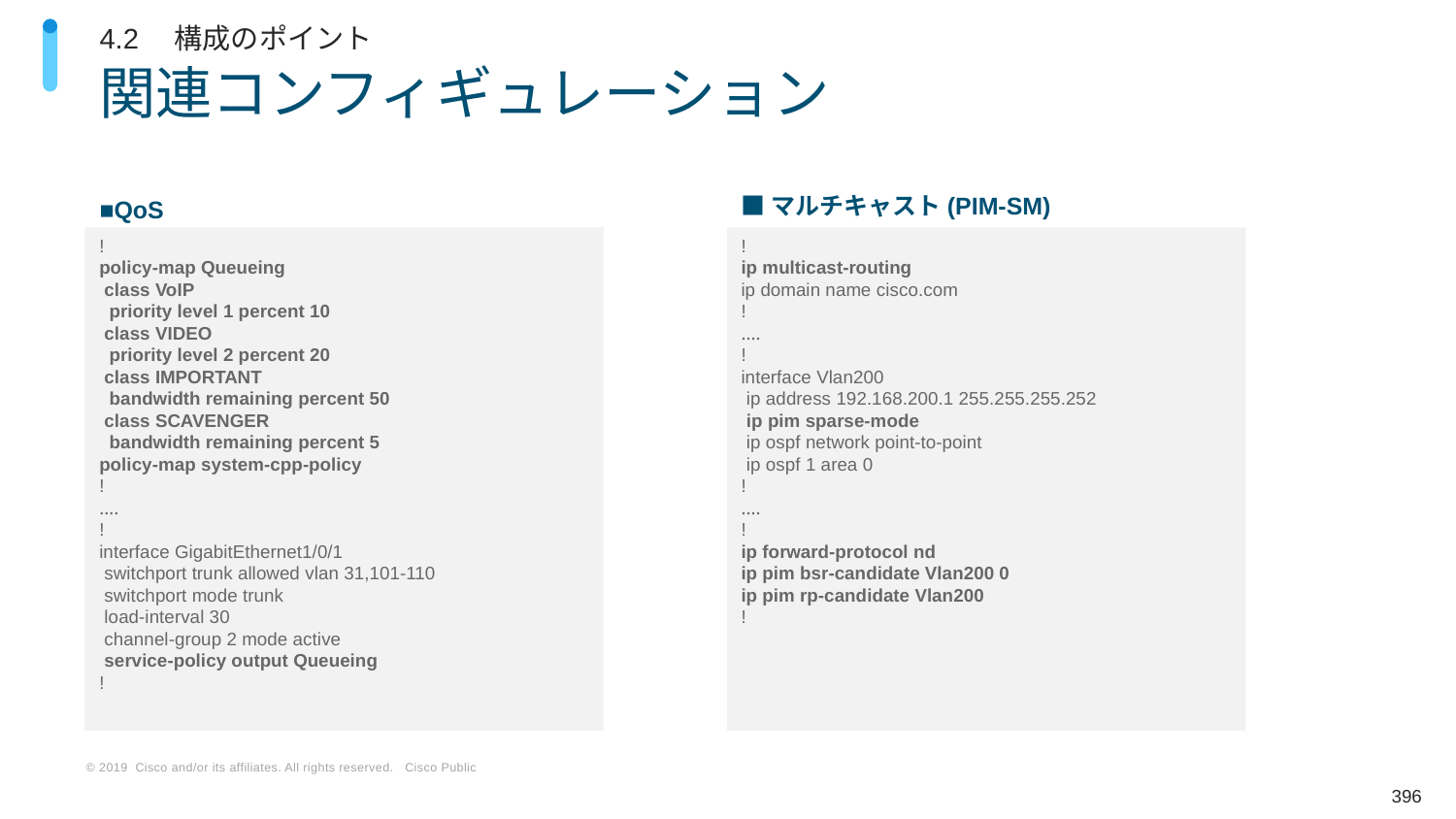

4.2　構成のポイント
# 関連コンフィギュレーション
■マルチキャスト(PIM-SM)
■QoS
!
policy-map Queueing
 class VoIP
  priority level 1 percent 10
 class VIDEO
  priority level 2 percent 20
 class IMPORTANT
  bandwidth remaining percent 50
 class SCAVENGER
  bandwidth remaining percent 5
policy-map system-cpp-policy
!
‥‥
!
interface GigabitEthernet1/0/1
 switchport trunk allowed vlan 31,101-110
 switchport mode trunk
 load-interval 30
 channel-group 2 mode active
 service-policy output Queueing
!

!
ip multicast-routing
ip domain name cisco.com
!
‥‥
!
interface Vlan200
 ip address 192.168.200.1 255.255.255.252
 ip pim sparse-mode
 ip ospf network point-to-point
 ip ospf 1 area 0
!
‥‥
!
ip forward-protocol nd
ip pim bsr-candidate Vlan200 0
ip pim rp-candidate Vlan200
!
396